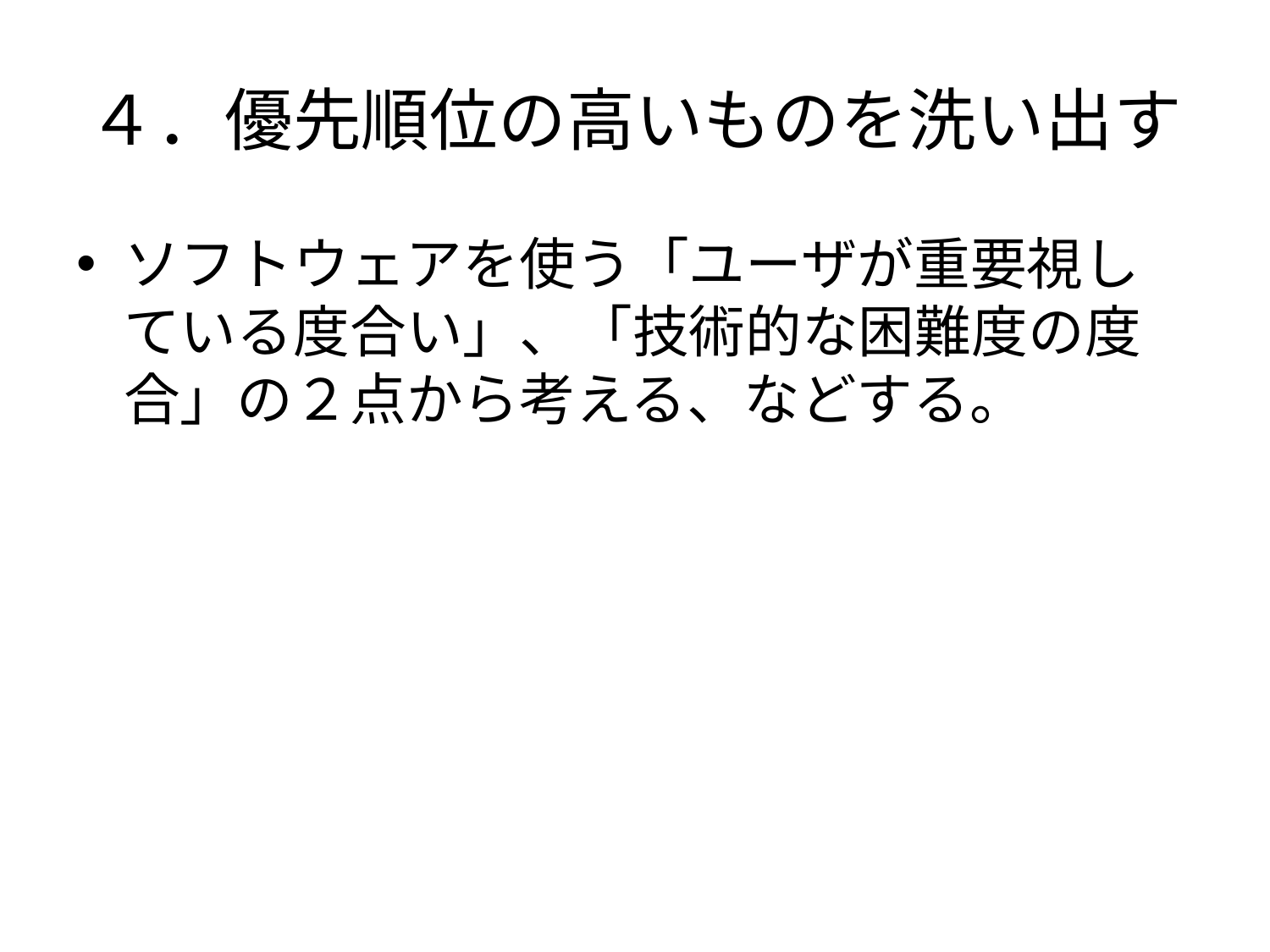

# ４．優先順位の高いものを洗い出す
ソフトウェアを使う「ユーザが重要視している度合い」、「技術的な困難度の度合」の２点から考える、などする。